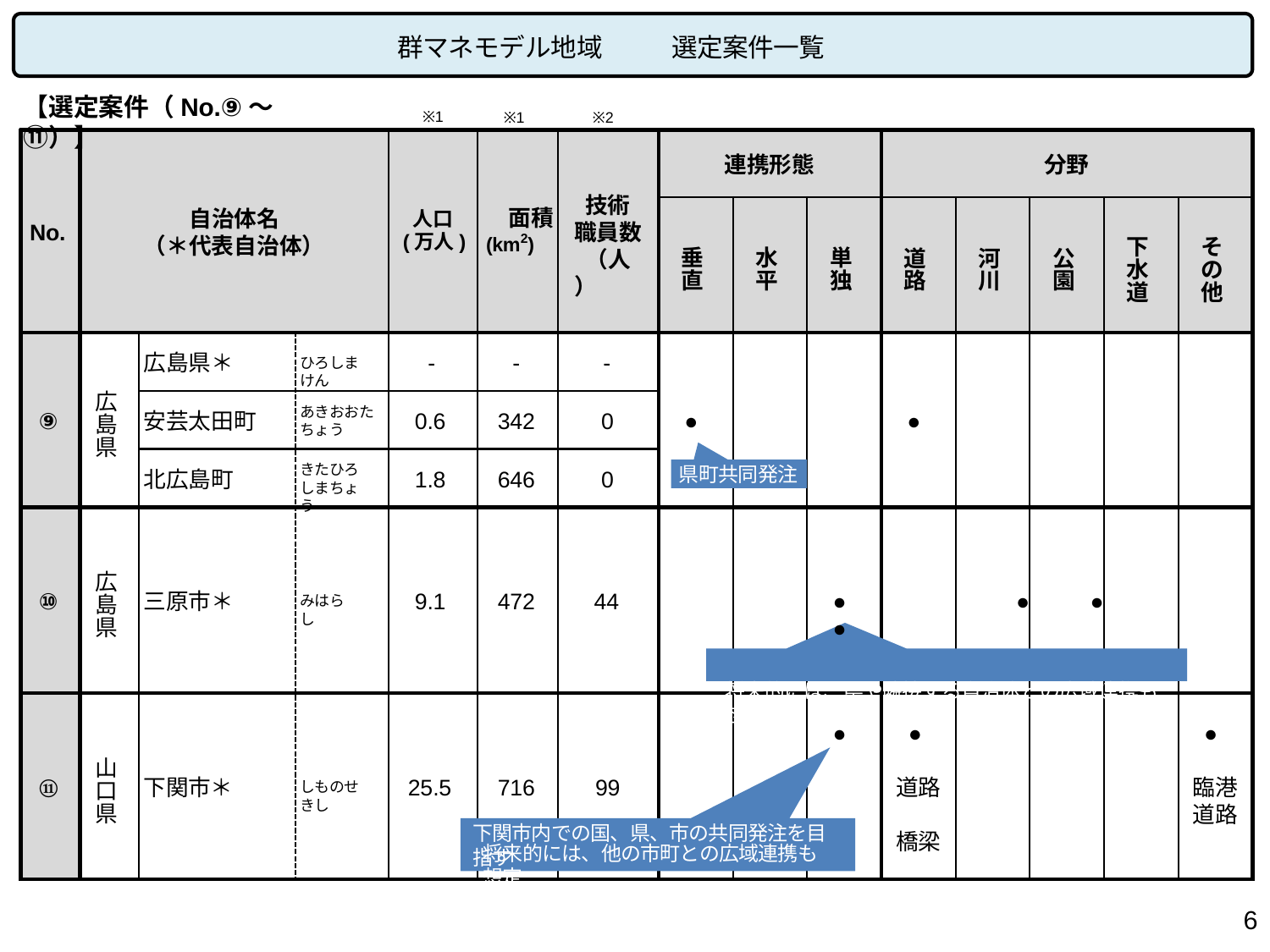

# 群マネモデル地域	選定案件一覧
【選定案件（No.⑨～⑪）】
※1
※1
※2

連携形態
分野
技術職員数
（人）
自治体名
（＊代表自治体）
人口	面積
(万人)	(km2)
No.
下水道
その他
垂直
水平
単独
道路
河川
公園
広島県＊
-
-
-
ひろしまけん
広島県
あきおおたちょう
⑨
安芸太田町
0.6	342
0
●
●

きたひろしまちょう
県町共同発注
北広島町
1.8	646
0
広島県
⑩
三原市＊
9.1	472
44
●	●	●	●
将来的には、県や隣接する自治体との広域連携も想定
みはらし

●	●
●

山口県
⑪
下関市＊
25.5	716	99
道路
臨港
道路
しものせきし
下関市内での国、県、市の共同発注を目指す
橋梁
将来的には、他の市町との広域連携も想定
6
※1：人口・面積については、総務省 統計でみる市区町村のすがた2023より事務局作成。人口は2020年時点、面積は2021年時点。
※2：技術職員数については、総務省 地方公共団体定員管理調査結果(2022年4月時点)等より事務局作成。技術系職員とは、一般行政部門の職員のうち、土木技師・建築技師の合計。